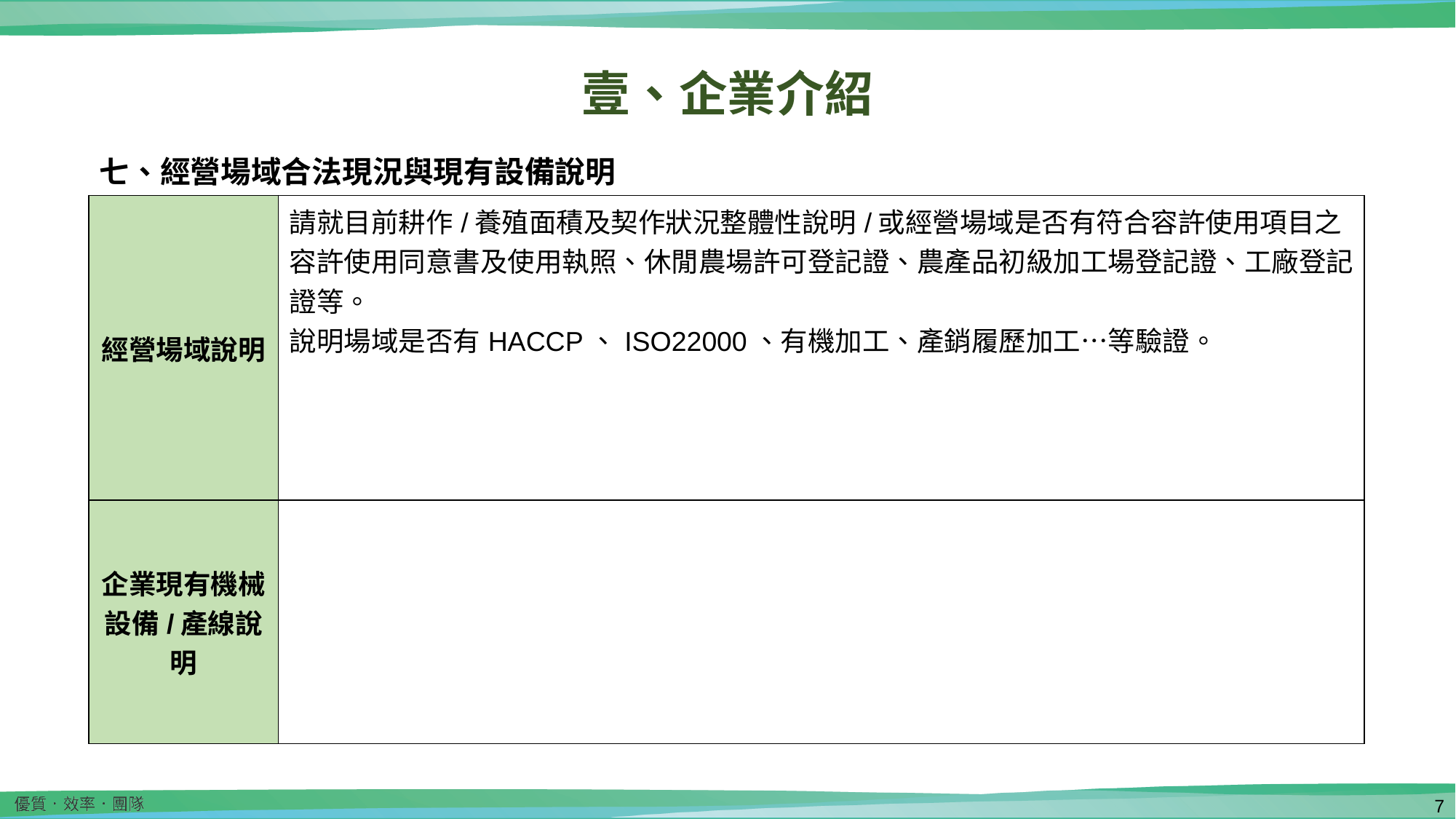

壹、企業介紹
七、經營場域合法現況與現有設備說明
| 經營場域說明 | 請就目前耕作/養殖面積及契作狀況整體性說明/或經營場域是否有符合容許使用項目之容許使用同意書及使用執照、休閒農場許可登記證、農產品初級加工場登記證、工廠登記證等。 說明場域是否有HACCP、ISO22000、有機加工、產銷履歷加工…等驗證。 |
| --- | --- |
| 企業現有機械設備/產線說明 |  |
7